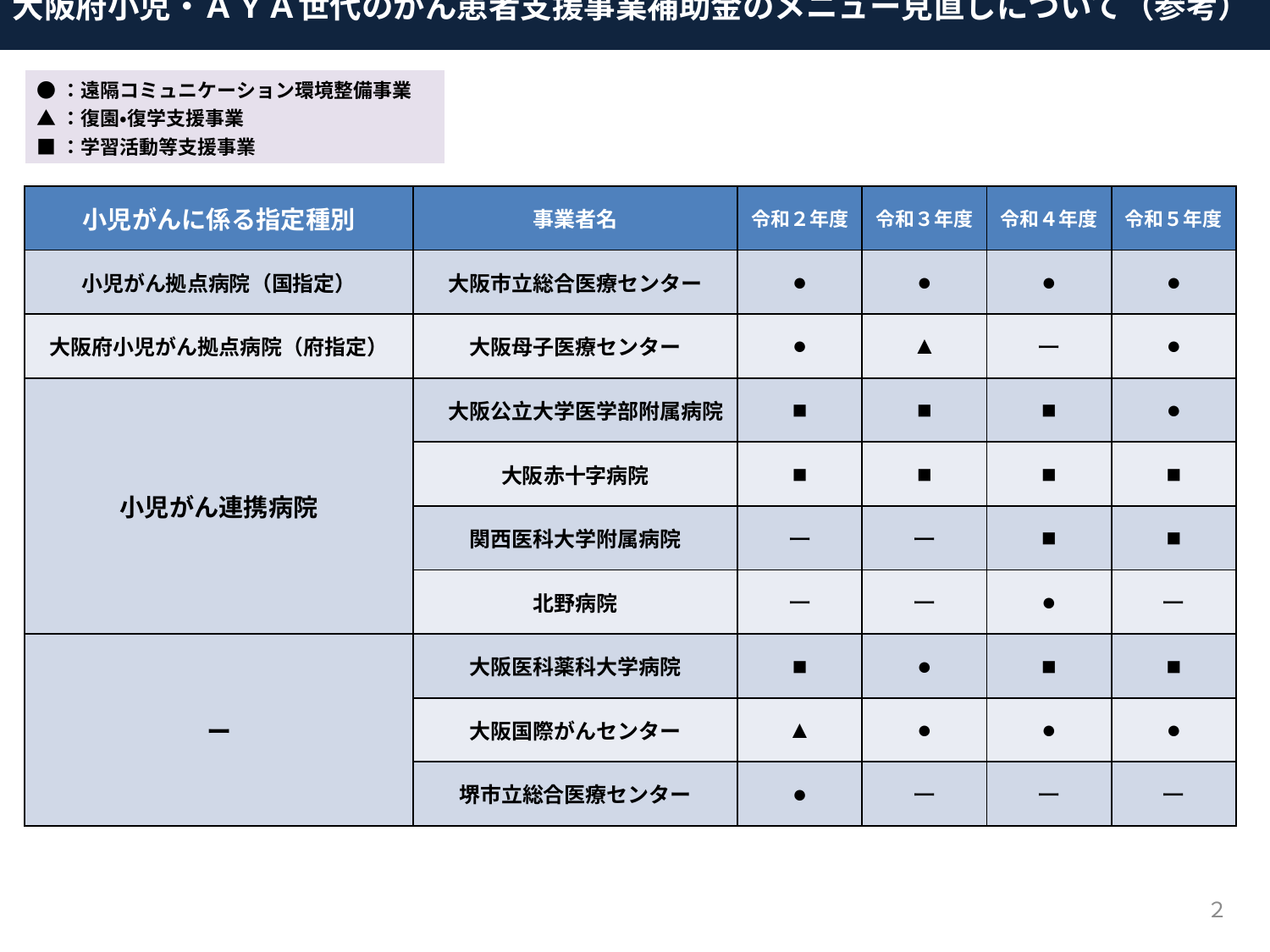

大阪府小児・ＡＹＡ世代のがん患者支援事業補助金のメニュー見直しについて（参考）
| ●：遠隔コミュニケーション環境整備事業 ▲：復園・復学支援事業 ■：学習活動等支援事業 |
| --- |
| 小児がんに係る指定種別 | 事業者名 | 令和２年度 | 令和３年度 | 令和４年度 | 令和５年度 |
| --- | --- | --- | --- | --- | --- |
| 小児がん拠点病院（国指定） | 大阪市立総合医療センター | ● | ● | ● | ● |
| 大阪府小児がん拠点病院（府指定） | 大阪母子医療センター | ● | ▲ | ー | ● |
| 小児がん連携病院 | 大阪公立大学医学部附属病院 | ■ | ■ | ■ | ● |
|  | 大阪赤十字病院 | ■ | ■ | ■ | ■ |
|  | 関西医科大学附属病院 | ー | ー | ■ | ■ |
|  | 北野病院 | ー | ー | ● | ー |
| ー | 大阪医科薬科大学病院 | ■ | ● | ■ | ■ |
|  | 大阪国際がんセンター | ▲ | ● | ● | ● |
|  | 堺市立総合医療センター | ● | ー | ー | ー |
２